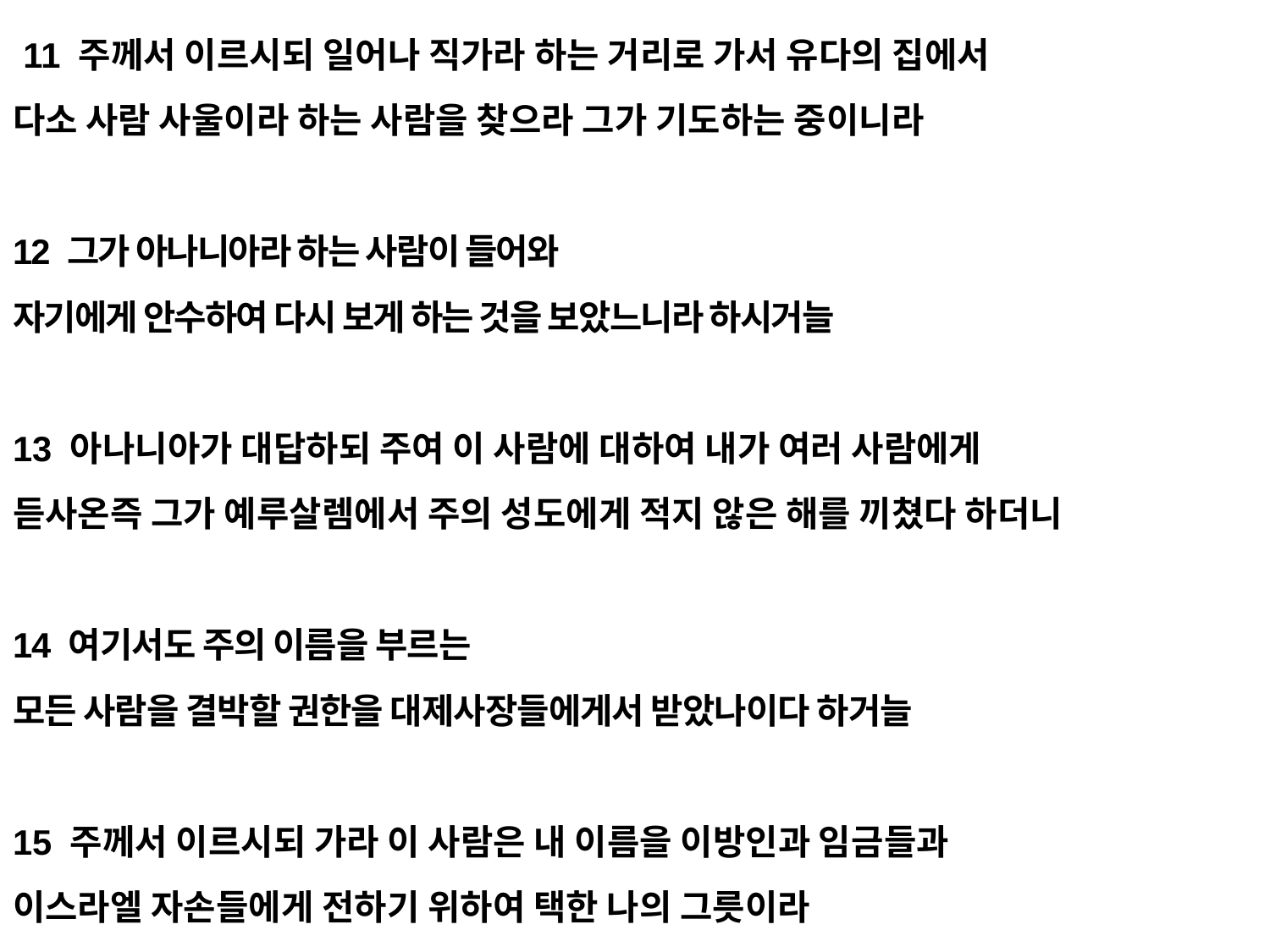

11 주께서 이르시되 일어나 직가라 하는 거리로 가서 유다의 집에서
다소 사람 사울이라 하는 사람을 찾으라 그가 기도하는 중이니라

12 그가 아나니아라 하는 사람이 들어와
자기에게 안수하여 다시 보게 하는 것을 보았느니라 하시거늘

13 아나니아가 대답하되 주여 이 사람에 대하여 내가 여러 사람에게
듣사온즉 그가 예루살렘에서 주의 성도에게 적지 않은 해를 끼쳤다 하더니

14 여기서도 주의 이름을 부르는
모든 사람을 결박할 권한을 대제사장들에게서 받았나이다 하거늘

15 주께서 이르시되 가라 이 사람은 내 이름을 이방인과 임금들과
이스라엘 자손들에게 전하기 위하여 택한 나의 그릇이라
#